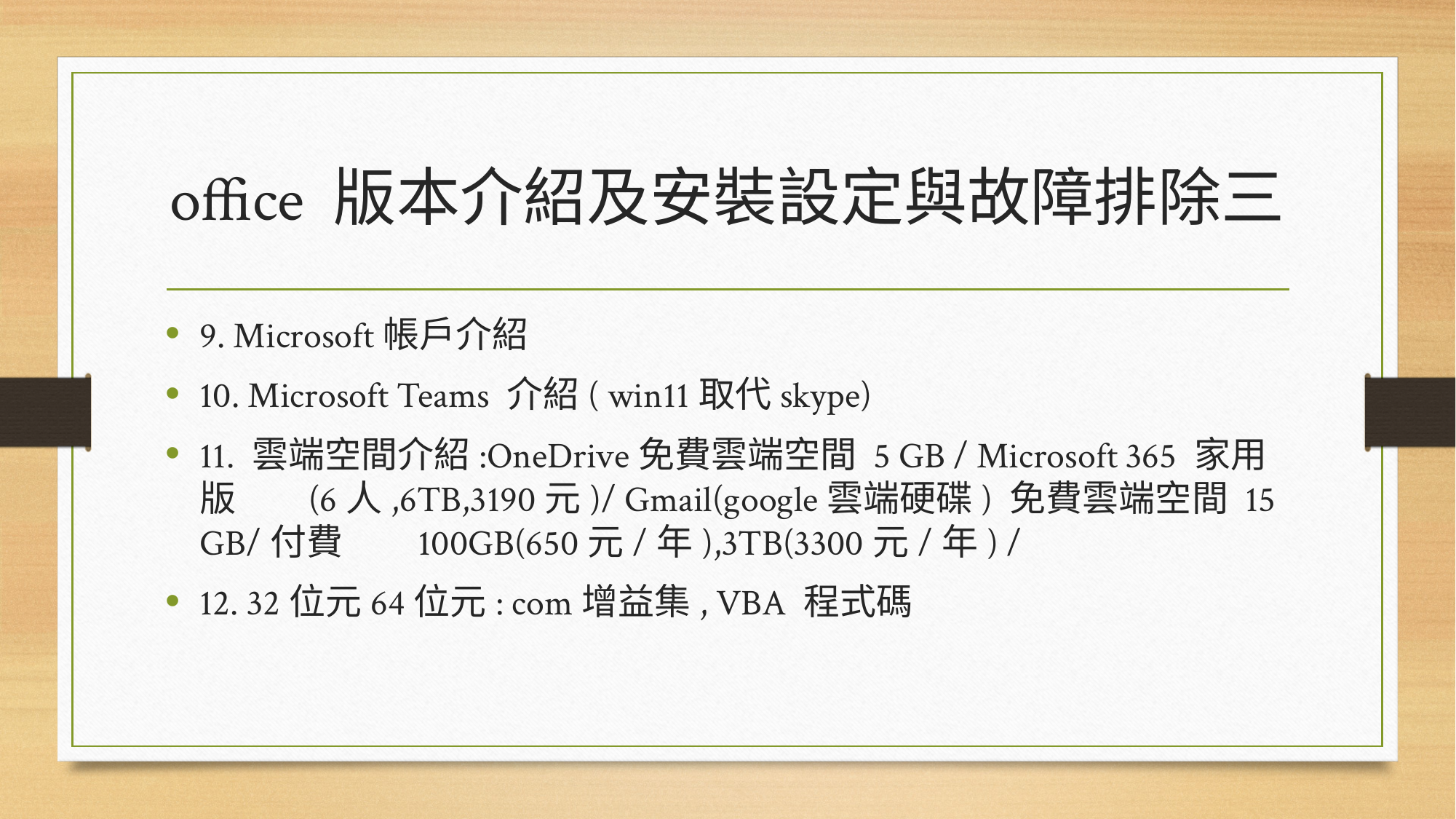

# office 版本介紹及安裝設定與故障排除三
9. Microsoft帳戶介紹
10. Microsoft Teams 介紹( win11取代skype)
11. 雲端空間介紹:OneDrive免費雲端空間 5 GB / Microsoft 365 家用版	(6人,6TB,3190元)/ Gmail(google雲端硬碟) 免費雲端空間 15 GB/付費	100GB(650元/年),3TB(3300元/年) /
12. 32位元64位元: com增益集, VBA 程式碼